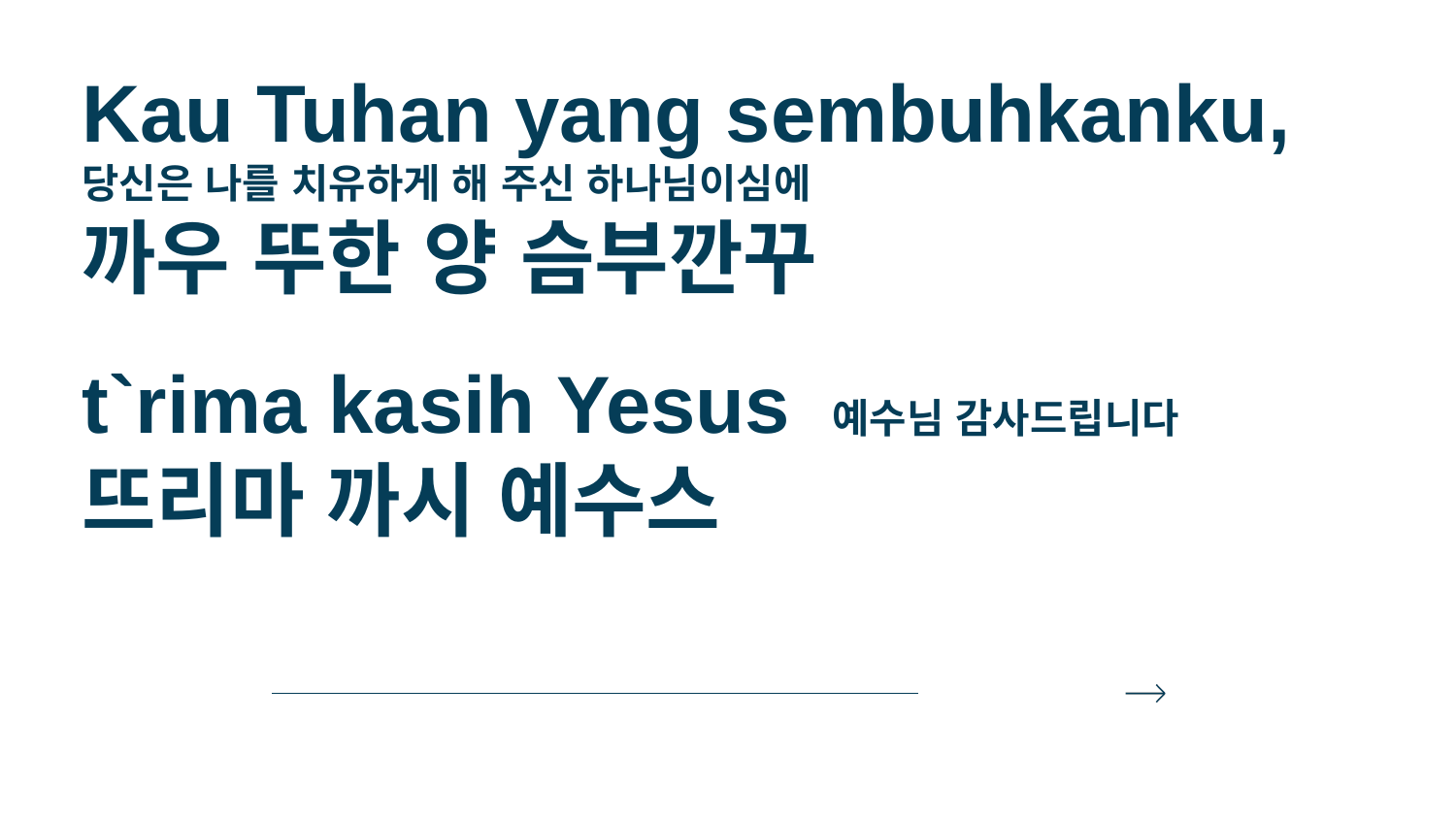

Kau Tuhan yang sembuhkanku,
당신은 나를 치유하게 해 주신 하나님이심에
까우 뚜한 양 슴부깐꾸

t`rima kasih Yesus 예수님 감사드립니다
뜨리마 까시 예수스